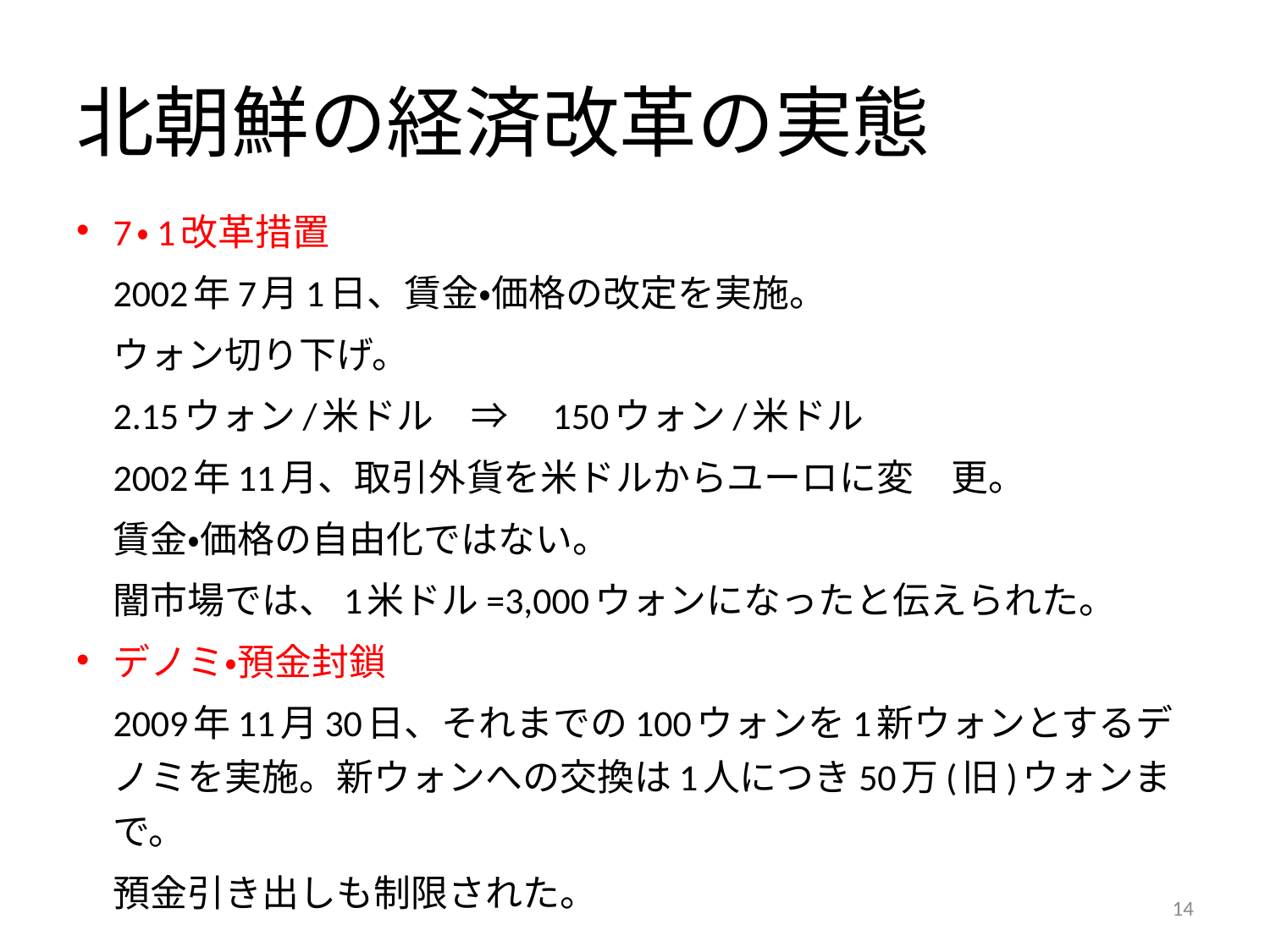

# 北朝鮮の経済改革の実態
7・1改革措置
	2002年7月1日、賃金・価格の改定を実施。
	ウォン切り下げ。
		2.15ウォン/米ドル　⇒　150ウォン/米ドル
	2002年11月、取引外貨を米ドルからユーロに変	更。
	賃金・価格の自由化ではない。
	闇市場では、1米ドル=3,000ウォンになったと伝えられた。
デノミ・預金封鎖
	2009年11月30日、それまでの100ウォンを1新ウォンとするデノミを実施。新ウォンへの交換は1人につき50万(旧)ウォンまで。
	預金引き出しも制限された。

14